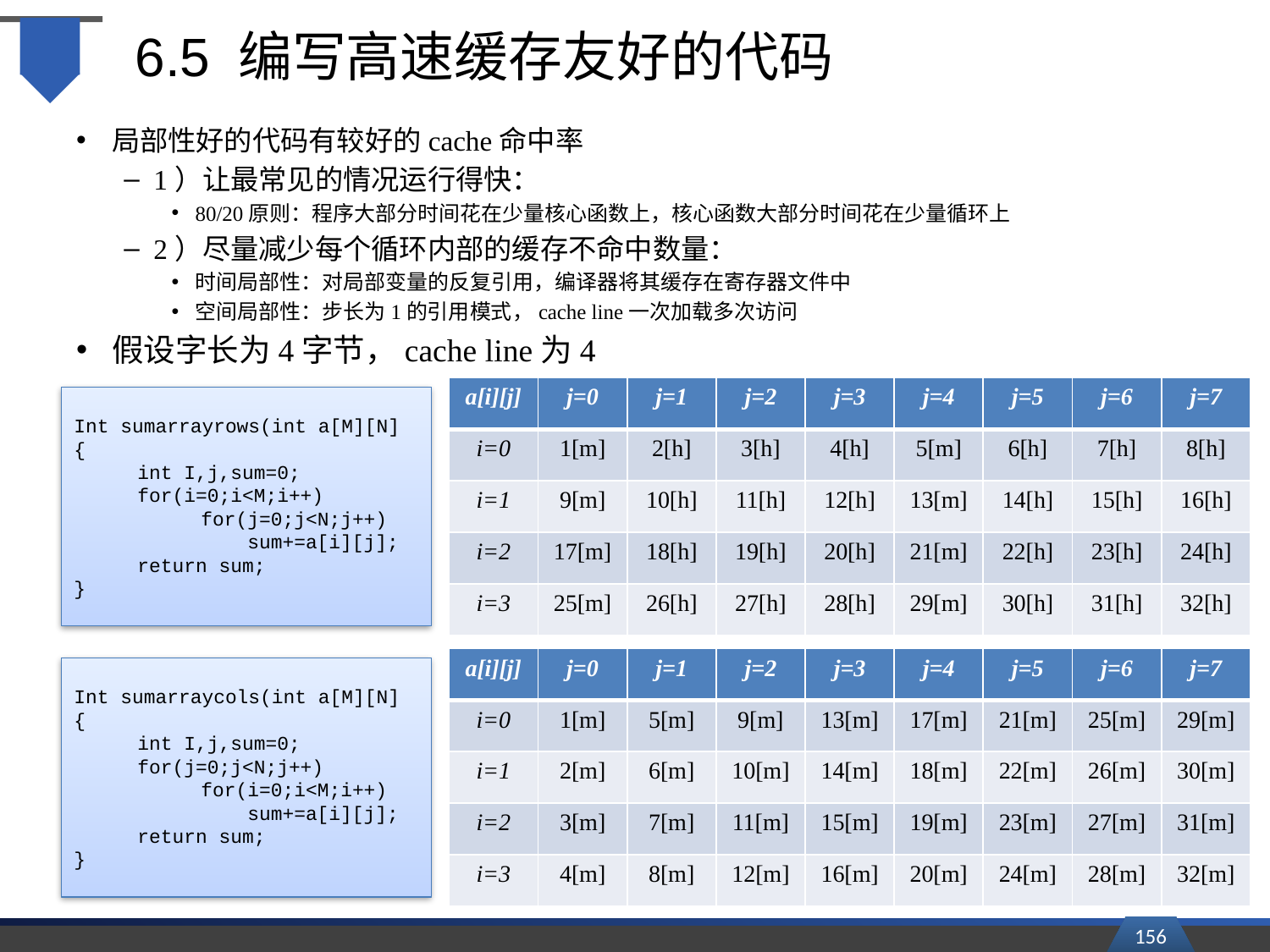

# 6.5 编写高速缓存友好的代码
局部性好的代码有较好的cache命中率
1）让最常见的情况运行得快：
80/20原则：程序大部分时间花在少量核心函数上，核心函数大部分时间花在少量循环上
2）尽量减少每个循环内部的缓存不命中数量：
时间局部性：对局部变量的反复引用，编译器将其缓存在寄存器文件中
空间局部性：步长为1的引用模式，cache line一次加载多次访问
假设字长为4字节，cache line为4

| a[i][j] | j=0 | j=1 | j=2 | j=3 | j=4 | j=5 | j=6 | j=7 |
| --- | --- | --- | --- | --- | --- | --- | --- | --- |
| i=0 | 1[m] | 2[h] | 3[h] | 4[h] | 5[m] | 6[h] | 7[h] | 8[h] |
| i=1 | 9[m] | 10[h] | 11[h] | 12[h] | 13[m] | 14[h] | 15[h] | 16[h] |
| i=2 | 17[m] | 18[h] | 19[h] | 20[h] | 21[m] | 22[h] | 23[h] | 24[h] |
| i=3 | 25[m] | 26[h] | 27[h] | 28[h] | 29[m] | 30[h] | 31[h] | 32[h] |
Int sumarrayrows(int a[M][N]
{
	int I,j,sum=0;
	for(i=0;i<M;i++)
		for(j=0;j<N;j++)
		    sum+=a[i][j];
	return sum;
}
| a[i][j] | j=0 | j=1 | j=2 | j=3 | j=4 | j=5 | j=6 | j=7 |
| --- | --- | --- | --- | --- | --- | --- | --- | --- |
| i=0 | 1[m] | 5[m] | 9[m] | 13[m] | 17[m] | 21[m] | 25[m] | 29[m] |
| i=1 | 2[m] | 6[m] | 10[m] | 14[m] | 18[m] | 22[m] | 26[m] | 30[m] |
| i=2 | 3[m] | 7[m] | 11[m] | 15[m] | 19[m] | 23[m] | 27[m] | 31[m] |
| i=3 | 4[m] | 8[m] | 12[m] | 16[m] | 20[m] | 24[m] | 28[m] | 32[m] |
Int sumarraycols(int a[M][N]
{
	int I,j,sum=0;
	for(j=0;j<N;j++)
		for(i=0;i<M;i++)
		    sum+=a[i][j];
	return sum;
}
156